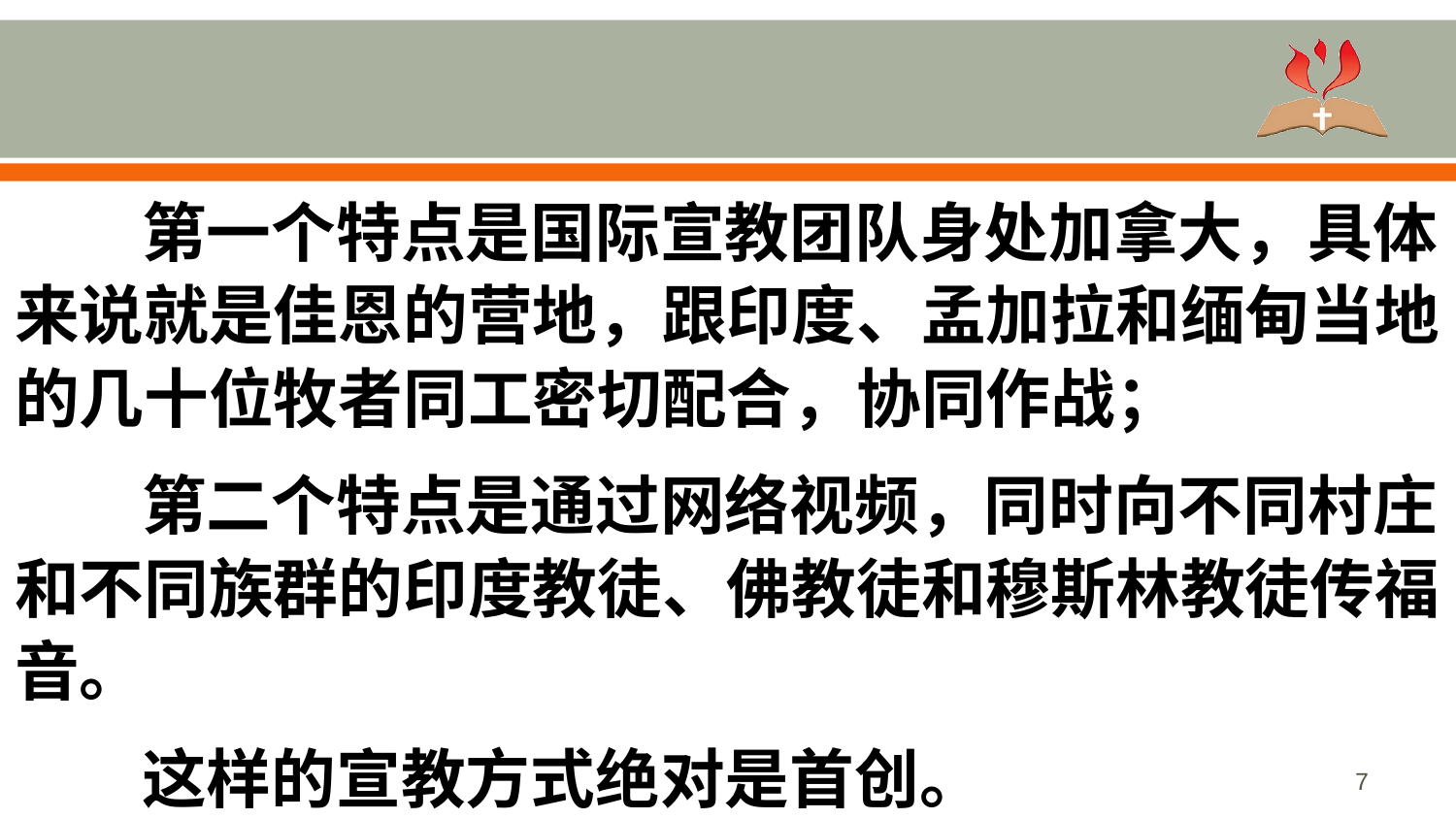

第一个特点是国际宣教团队身处加拿大，具体来说就是佳恩的营地，跟印度、孟加拉和缅甸当地的几十位牧者同工密切配合，协同作战；
第二个特点是通过网络视频，同时向不同村庄和不同族群的印度教徒、佛教徒和穆斯林教徒传福音。
这样的宣教方式绝对是首创。

7